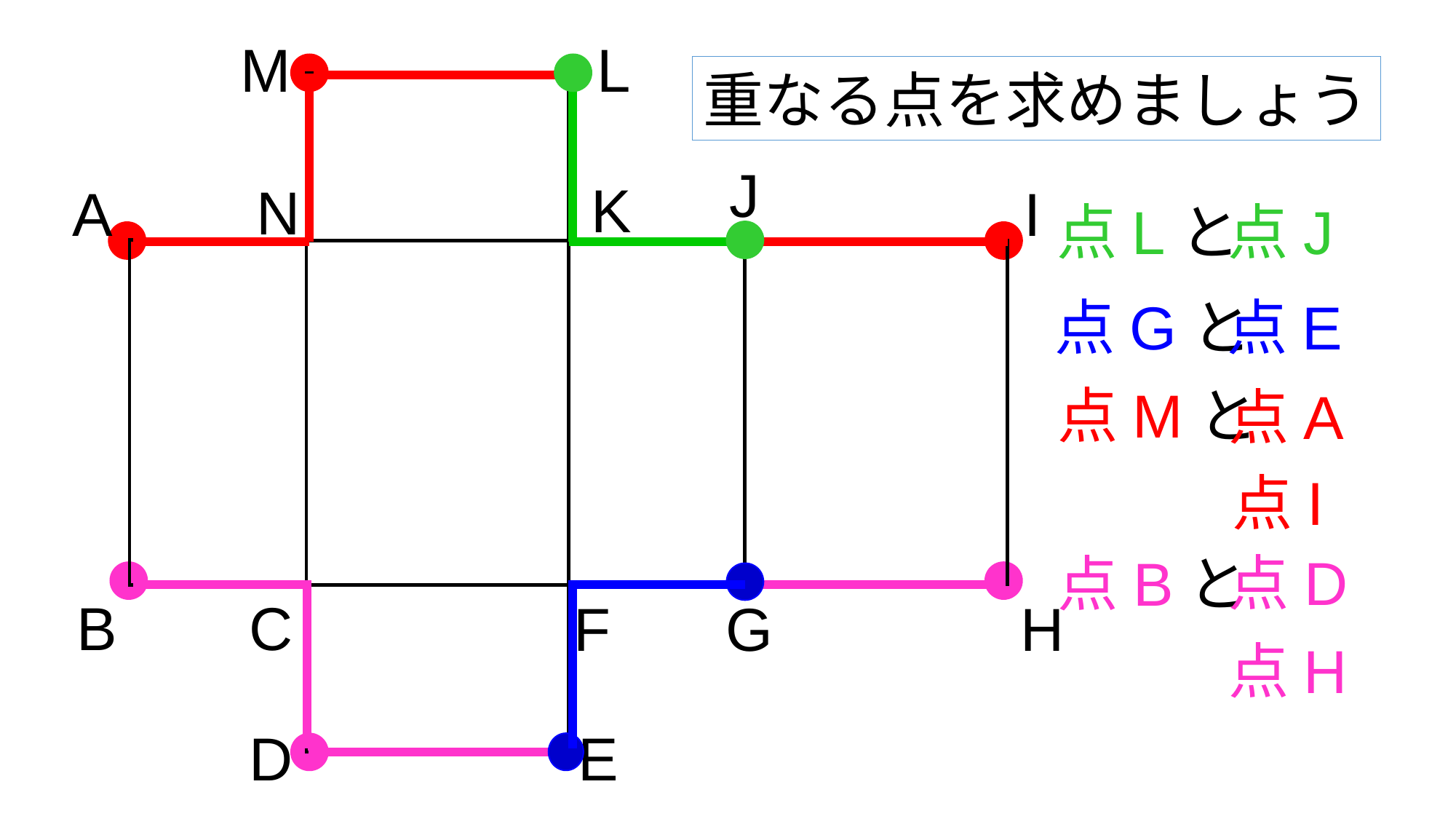

M
L

重なる点を求めましょう

J
K
N
A
I
点Lと
点J

点Gと
点E
点Mと
点A
点I
点D
点Bと

B
C
F
G
H
点H
D
E